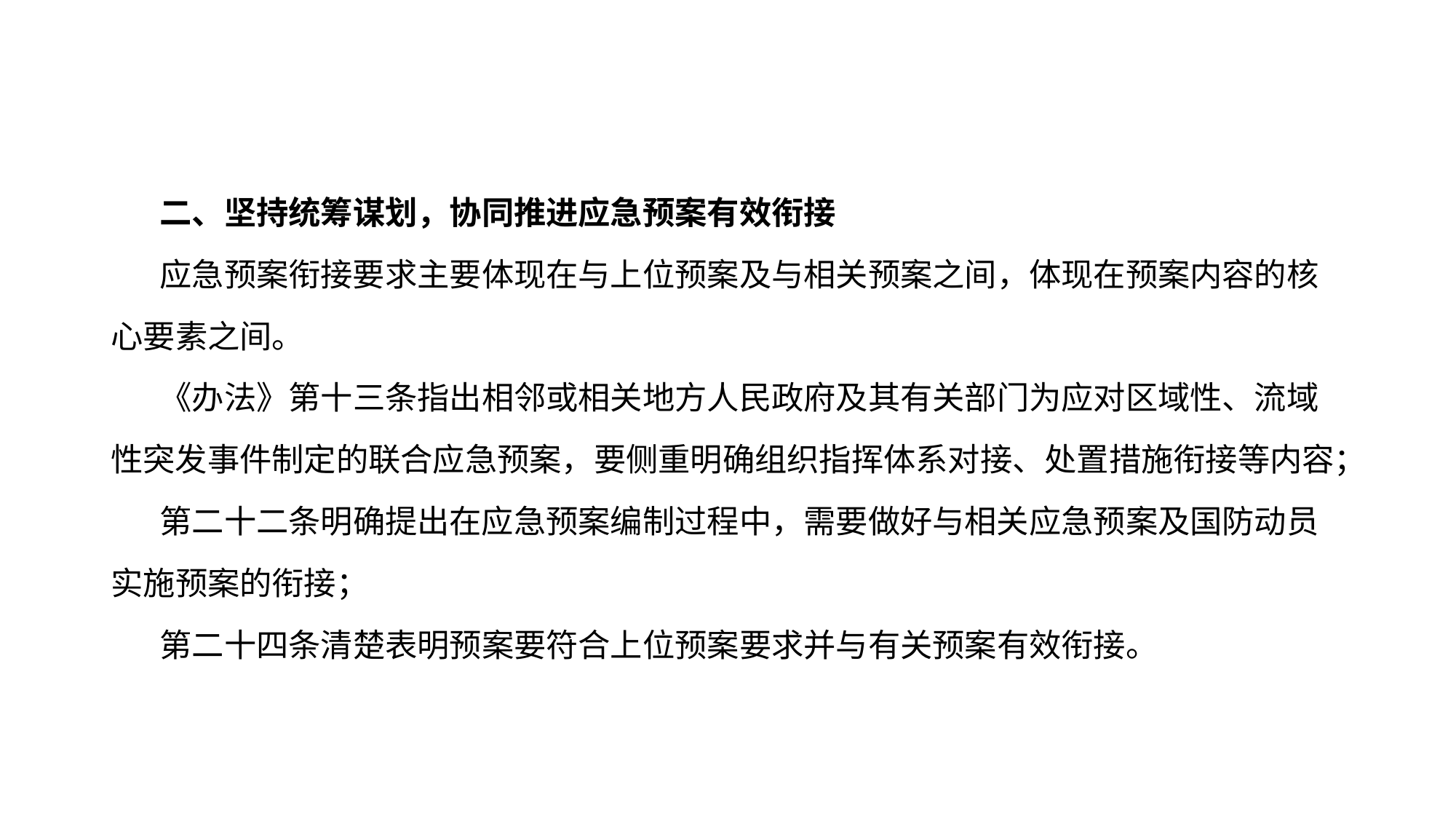

#
二、坚持统筹谋划，协同推进应急预案有效衔接
应急预案衔接要求主要体现在与上位预案及与相关预案之间，体现在预案内容的核心要素之间。
《办法》第十三条指出相邻或相关地方人民政府及其有关部门为应对区域性、流域性突发事件制定的联合应急预案，要侧重明确组织指挥体系对接、处置措施衔接等内容；
第二十二条明确提出在应急预案编制过程中，需要做好与相关应急预案及国防动员实施预案的衔接；
第二十四条清楚表明预案要符合上位预案要求并与有关预案有效衔接。